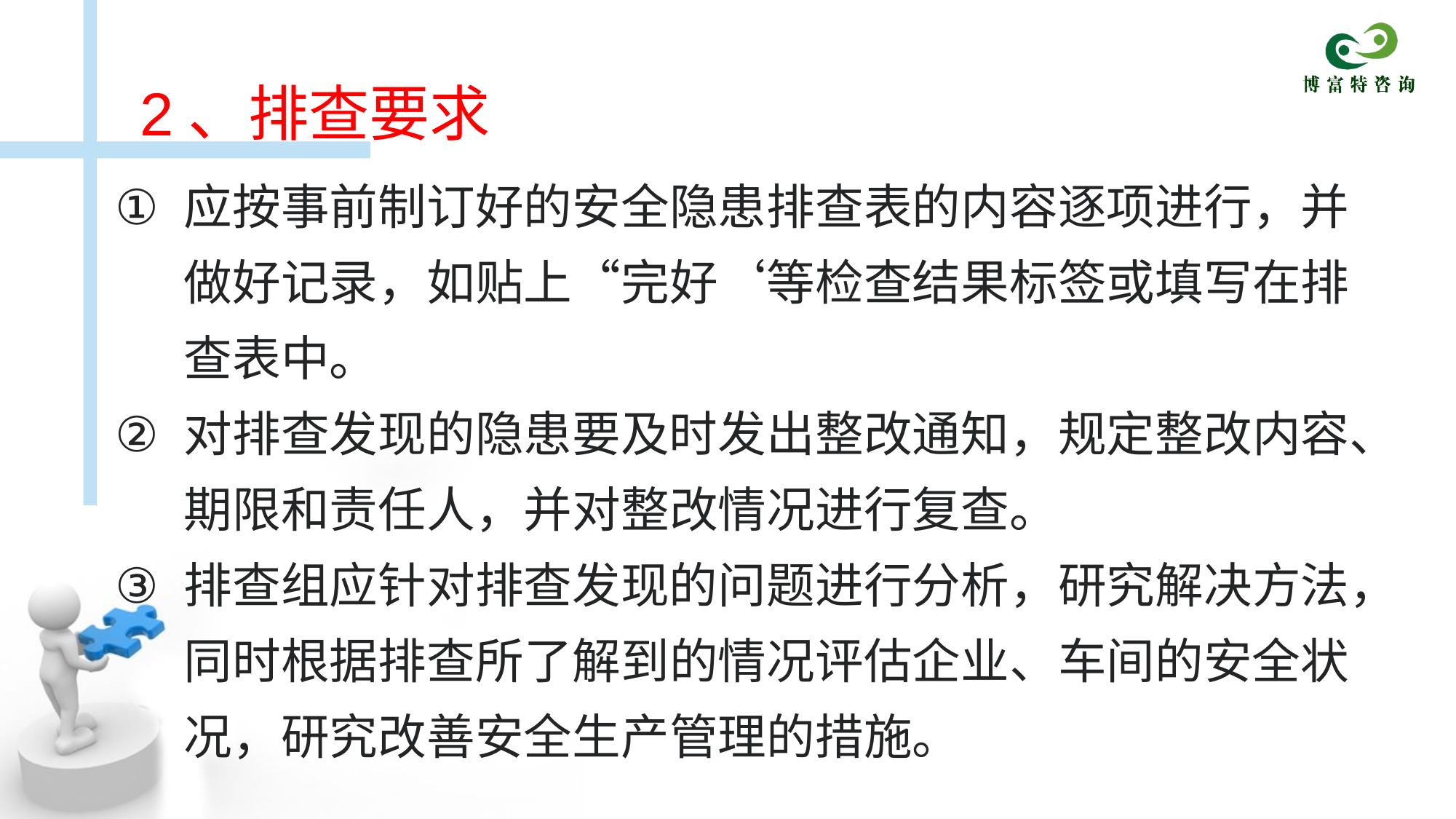

2、排查要求
应按事前制订好的安全隐患排查表的内容逐项进行，并做好记录，如贴上“完好‘等检查结果标签或填写在排查表中。
对排查发现的隐患要及时发出整改通知，规定整改内容、期限和责任人，并对整改情况进行复查。
排查组应针对排查发现的问题进行分析，研究解决方法，同时根据排查所了解到的情况评估企业、车间的安全状况，研究改善安全生产管理的措施。